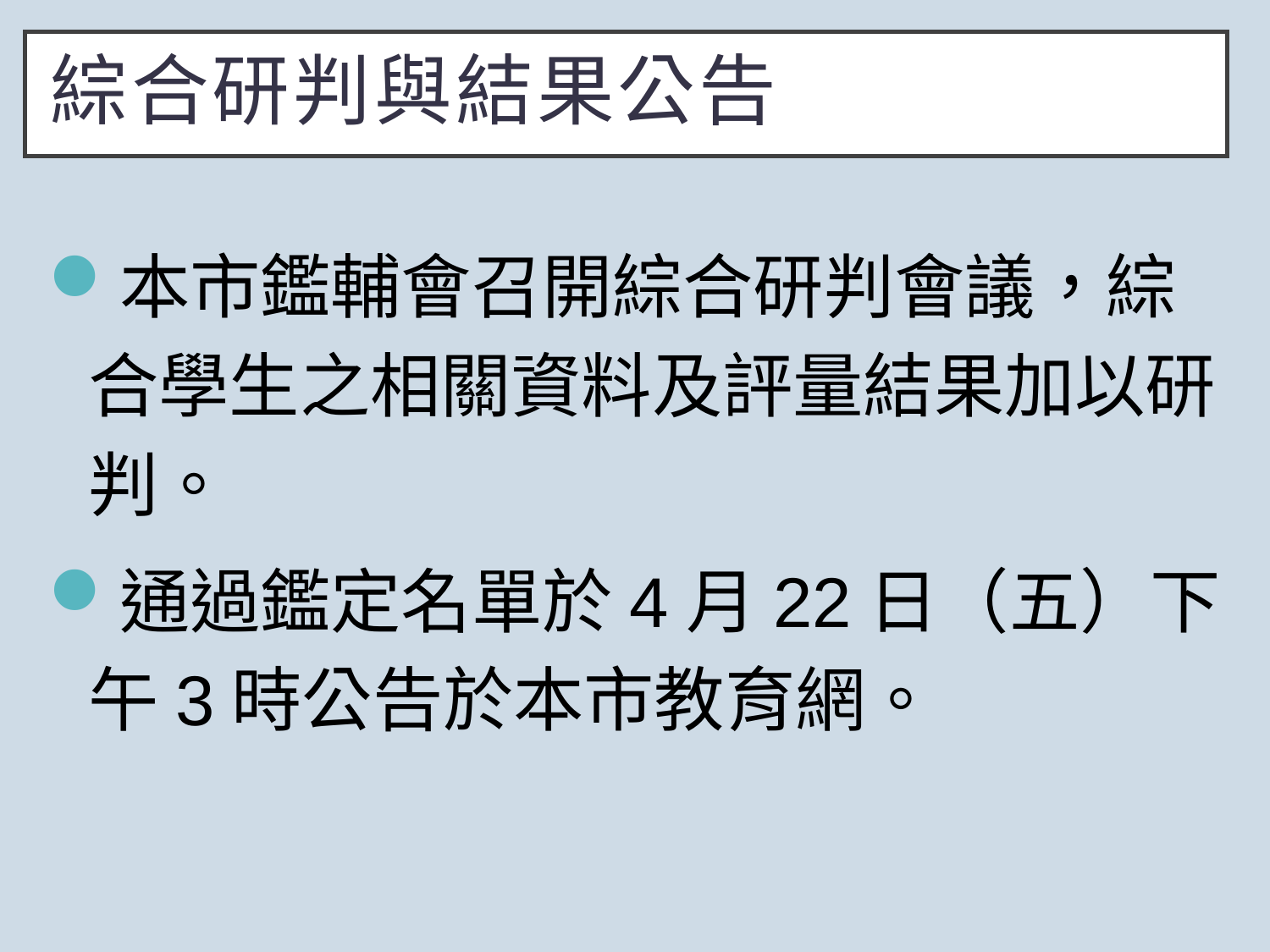

# 綜合研判與結果公告
本市鑑輔會召開綜合研判會議，綜合學生之相關資料及評量結果加以研判。
通過鑑定名單於4月22日（五）下午3時公告於本市教育網。